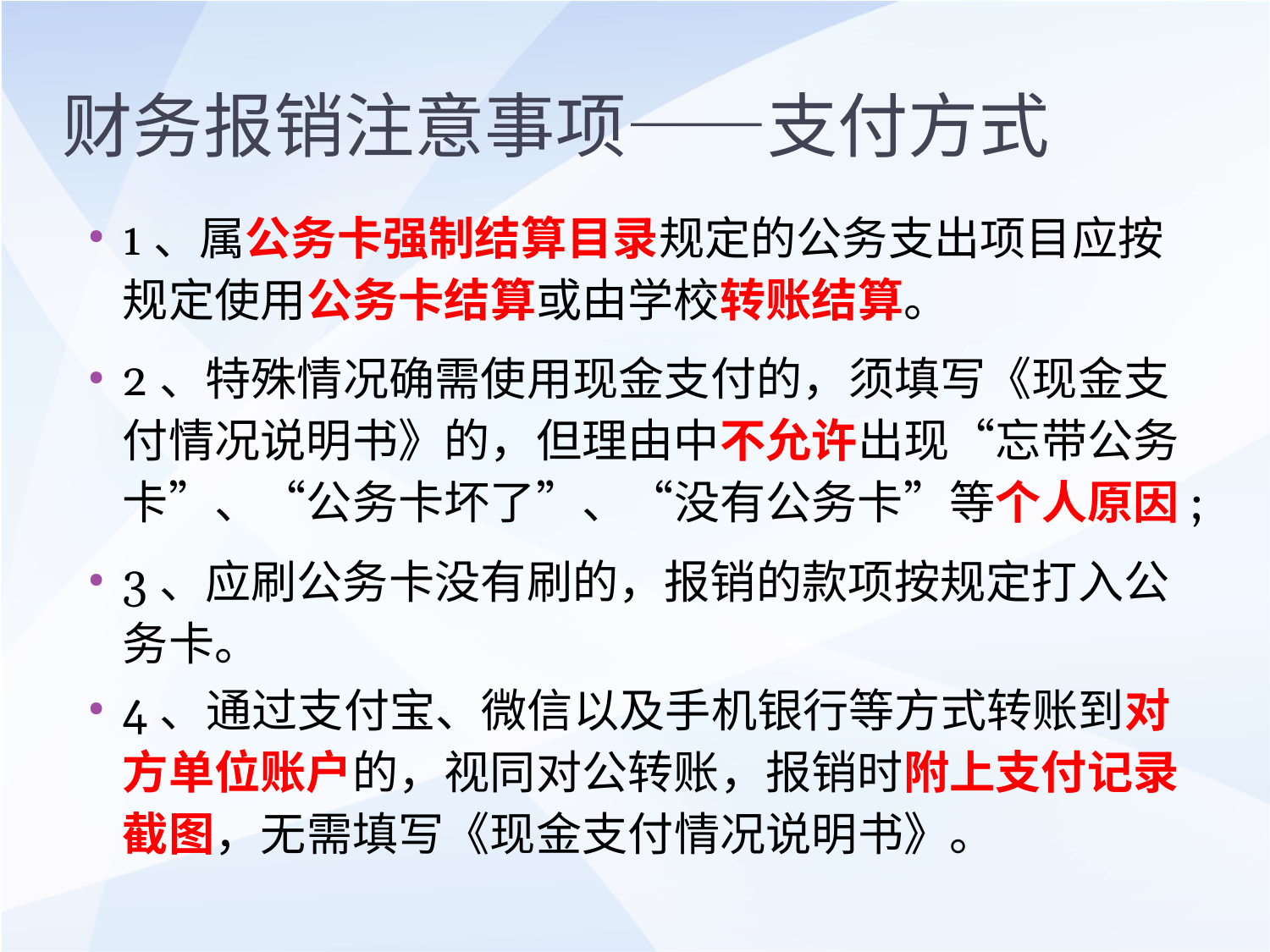

财务报销注意事项——支付方式
1、属公务卡强制结算目录规定的公务支出项目应按规定使用公务卡结算或由学校转账结算。
2、特殊情况确需使用现金支付的，须填写《现金支付情况说明书》的，但理由中不允许出现“忘带公务卡”、“公务卡坏了”、“没有公务卡”等个人原因;
3、应刷公务卡没有刷的，报销的款项按规定打入公务卡。
4、通过支付宝、微信以及手机银行等方式转账到对方单位账户的，视同对公转账，报销时附上支付记录截图，无需填写《现金支付情况说明书》。